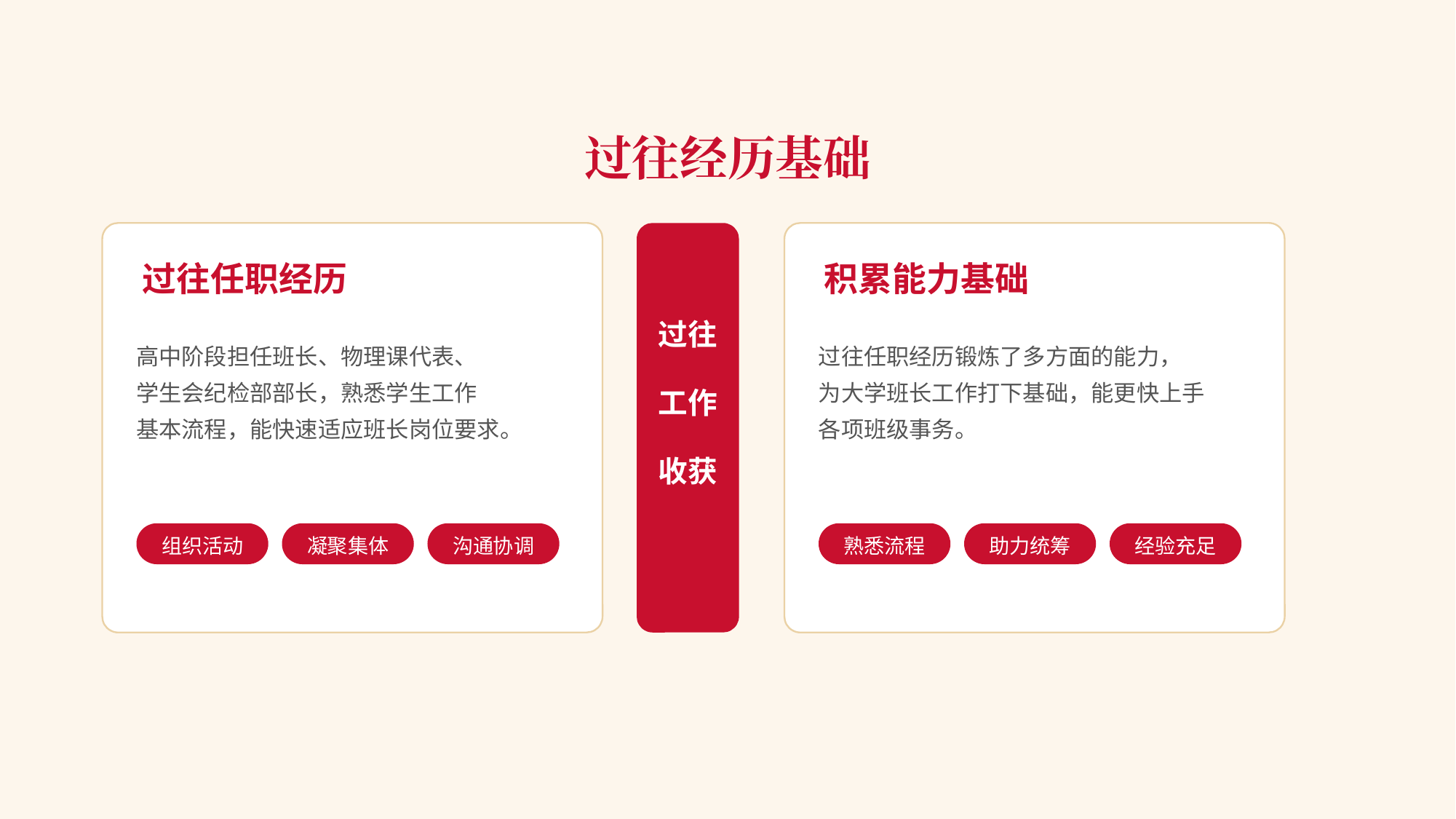

过往经历基础

过往任职经历
高中阶段担任班长、物理课代表、
学生会纪检部部长，熟悉学生工作
基本流程，能快速适应班长岗位要求。

组织活动
凝聚集体
沟通协调

过往
工作
收获

积累能力基础
过往任职经历锻炼了多方面的能力，
为大学班长工作打下基础，能更快上手
各项班级事务。

熟悉流程
助力统筹
经验充足